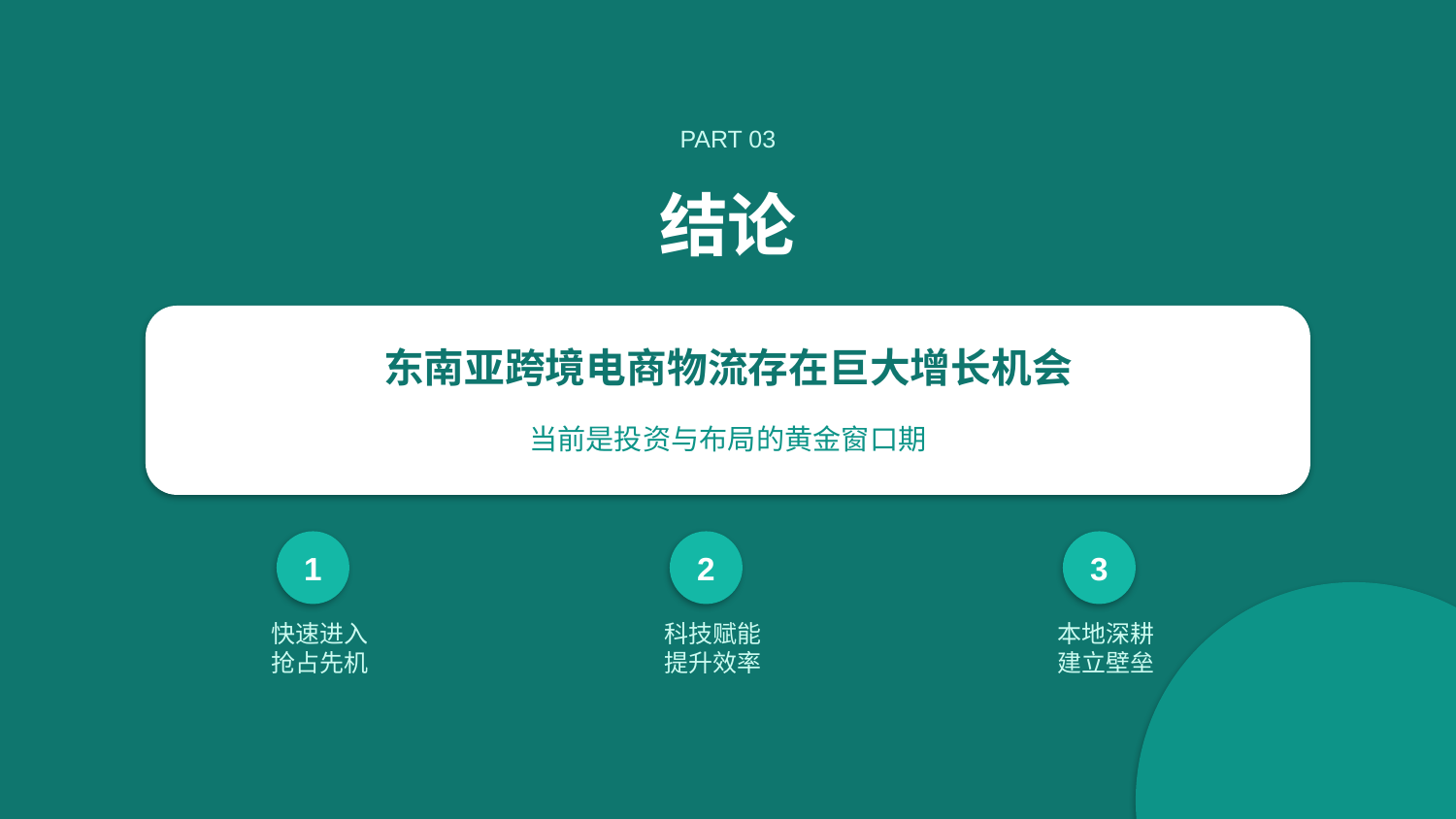

PART 03
结论

东南亚跨境电商物流存在巨大增长机会
当前是投资与布局的黄金窗口期

1
2
3

快速进入
抢占先机
科技赋能
提升效率
本地深耕
建立壁垒